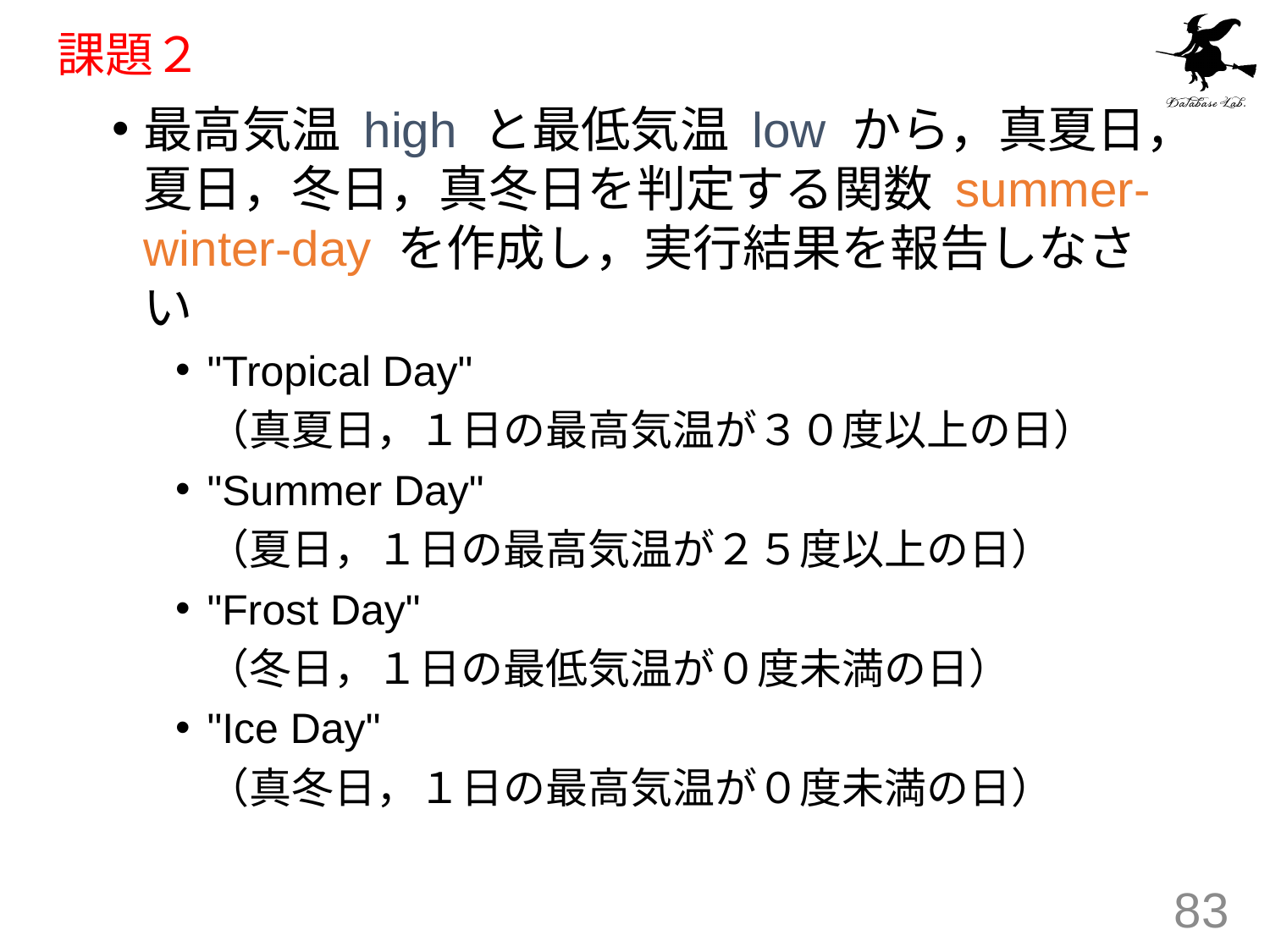

# 課題２
最高気温 high と最低気温 low から，真夏日，夏日，冬日，真冬日を判定する関数 summer-winter-day を作成し，実行結果を報告しなさい
"Tropical Day"
	（真夏日，１日の最高気温が３０度以上の日）
"Summer Day"
	（夏日，１日の最高気温が２５度以上の日）
"Frost Day"
	（冬日，１日の最低気温が０度未満の日）
"Ice Day"
	（真冬日，１日の最高気温が０度未満の日）
83